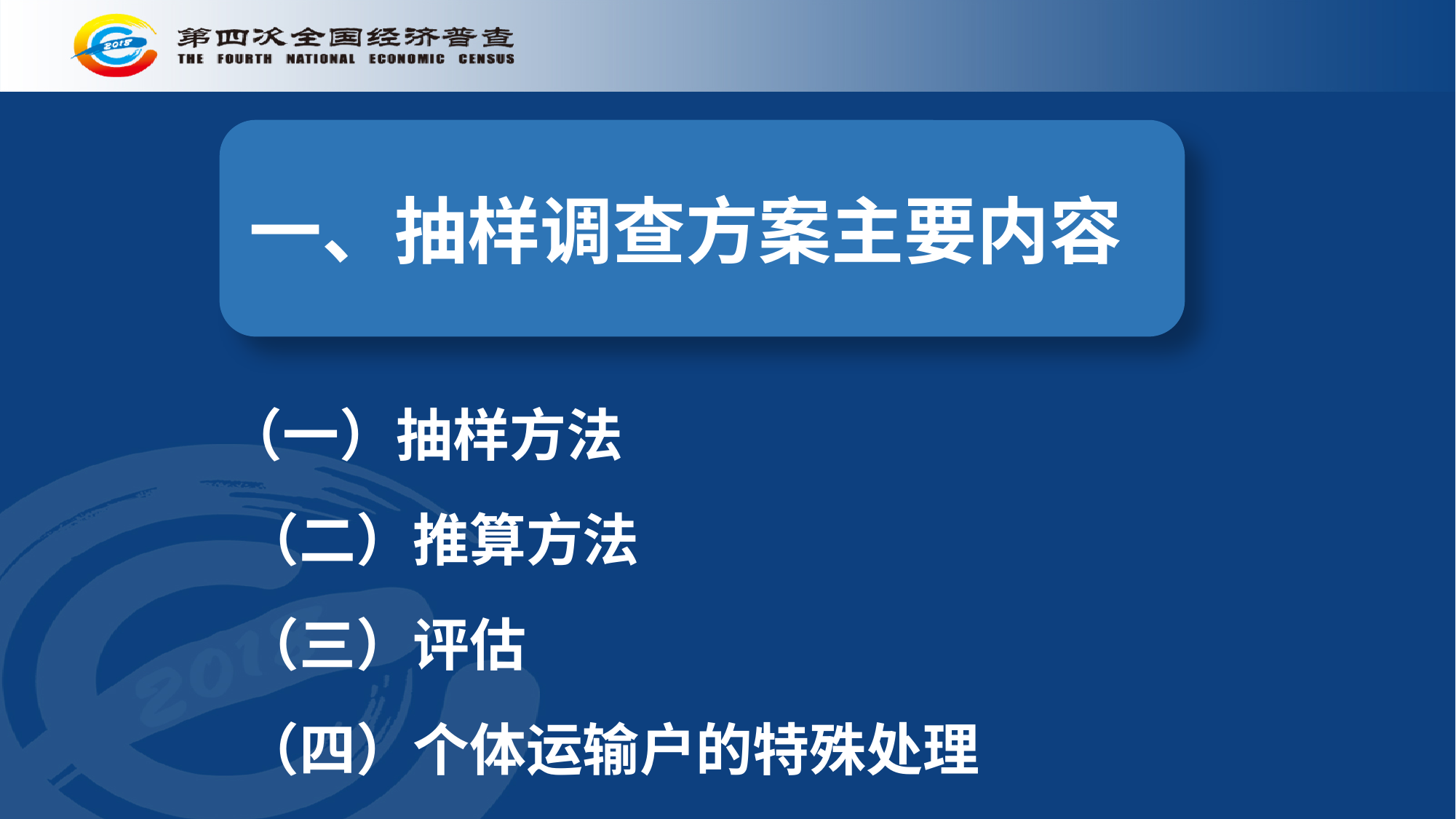

一、抽样调查方案主要内容

             （一）抽样方法
         （二）推算方法
         （三）评估
         （四）个体运输户的特殊处理